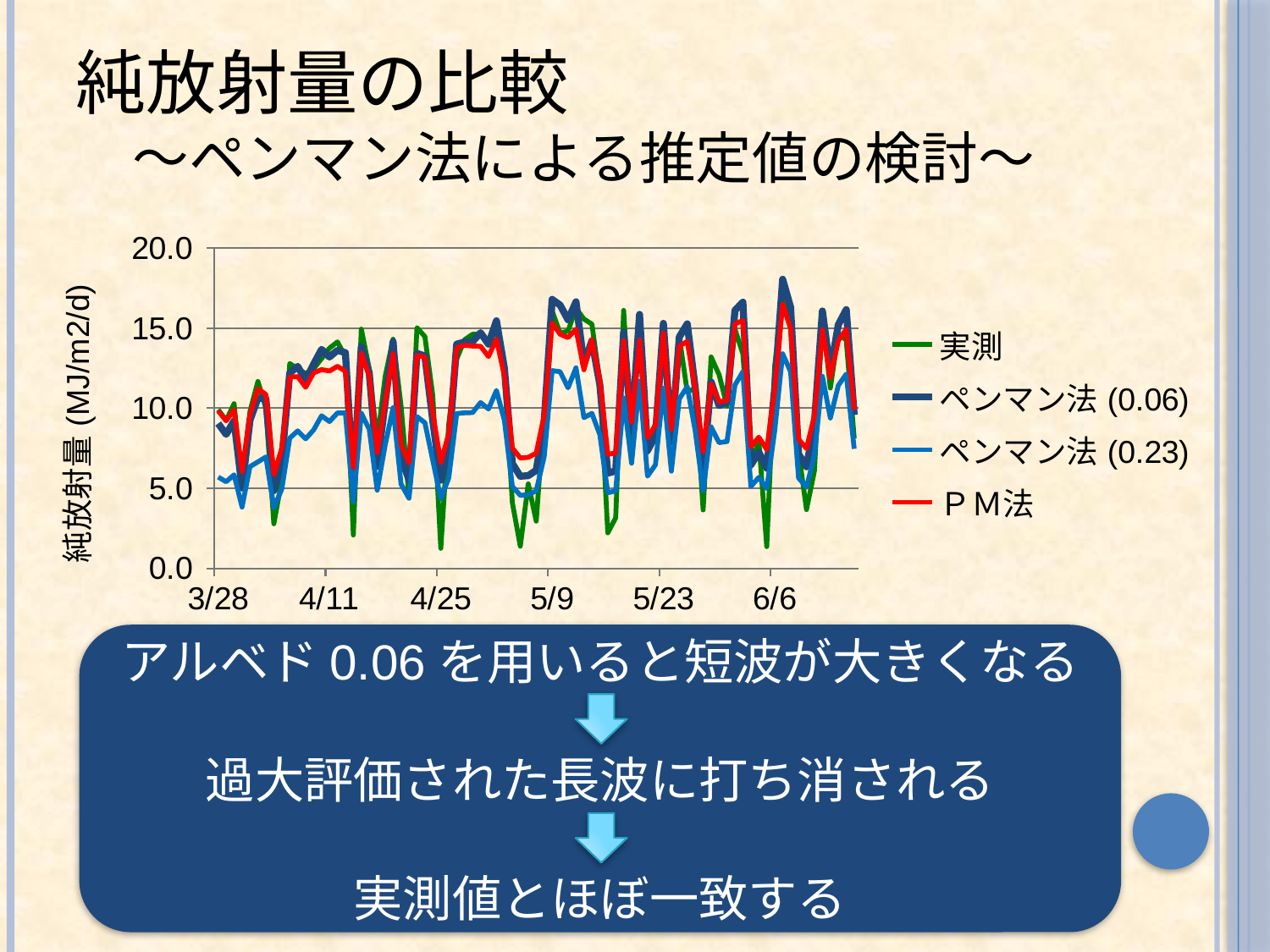

# 純放射量の比較 　～ペンマン法による推定値の検討～

### Chart

| Category | 実測 | ペンマン法(0.06) | ペンマン法(0.23) | ＰＭ法 |
|---|---|---|---|---|
| 39900 | 9.911375469224422 | 9.044394641144239 | 5.700256026560108 | 9.833457734796703 |
| 39901 | 9.238984403849198 | 8.366032803788428 | 5.4079172373828746 | 9.213122586950469 |
| 39902 | 10.282442854011325 | 9.215725099637416 | 5.843343609143243 | 9.911212185504466 |
| 39903 | 5.194340740880667 | 5.024002344563064 | 3.828290023465023 | 6.041748692567441 |
| 39904 | 9.809235801095275 | 9.261480143227985 | 6.353666308887955 | 9.594120154246395 |
| 39905 | 11.671417650422562 | 10.632155692769805 | 6.651450537317925 | 11.225964860695214 |
| 39906 | 10.006131466164463 | 10.59886334780859 | 6.957667101087949 | 10.854839193212626 |
| 39907 | 2.786883829829293 | 4.849529844232277 | 3.786233901149661 | 5.87106075146838 |
| 39908 | 5.524865586034171 | 6.785208094768108 | 4.951319144644575 | 7.505001435142891 |
| 39909 | 12.79078694994756 | 12.197298382200993 | 8.131908777086089 | 11.944667916466877 |
| 39910 | 12.44964512647075 | 12.611198310314448 | 8.582854806024258 | 11.971425684850328 |
| 39911 | 12.163694837416127 | 11.746295654189568 | 8.08956223512748 | 11.308873949435668 |
| 39912 | 12.46709872320188 | 12.748058279088209 | 8.640850983584489 | 12.206395508496335 |
| 39913 | 13.097693078268536 | 13.67412295827378 | 9.527684895251657 | 12.410948619210142 |
| 39914 | 13.752439131536011 | 13.20067688877246 | 9.170489440707197 | 12.323491311254656 |
| 39915 | 14.137000025280548 | 13.617437150036636 | 9.704390398428693 | 12.617456306007824 |
| 39916 | 13.219426002219805 | 13.469258119365406 | 9.700228824094841 | 12.306544670140358 |
| 39917 | 2.0863099551810382 | 5.243294697896841 | 4.148024137998635 | 6.301334993381969 |
| 39918 | 14.937800774554468 | 13.84415455081182 | 9.686709017553074 | 13.429244119496644 |
| 39919 | 12.466890143391355 | 12.200291796324048 | 8.685663798093703 | 12.015411019846953 |
| 39920 | 7.947356684614952 | 6.3594846308282245 | 4.881052723721552 | 7.2278871524107045 |
| 39921 | 11.974081421356797 | 10.381252681317148 | 7.687780427255761 | 10.375379150220777 |
| 39922 | 14.305896478966053 | 14.159521441218548 | 10.035822974264224 | 13.401760568892568 |
| 39923 | 10.134883222551498 | 6.886737905885518 | 5.25908107289138 | 7.702488176278698 |
| 39924 | 4.474471214421414 | 5.538824707382562 | 4.3811287958568395 | 6.594114460427933 |
| 39925 | 15.02731830293334 | 13.421970976143491 | 9.479380291557977 | 13.289375417451703 |
| 39926 | 14.4730610797665 | 13.261229083685848 | 9.097116473863128 | 13.199342425538614 |
| 39927 | 10.757476523395674 | 9.192189386982875 | 6.7185663698757745 | 9.667123862731648 |
| 39928 | 1.25455820666092 | 5.507005664857265 | 4.356860881020012 | 6.622583381528967 |
| 39929 | 8.995726012153025 | 7.540662864602703 | 5.640058343618501 | 8.405870158792519 |
| 39930 | 13.075888019116572 | 13.998846754134894 | 9.665070856532159 | 13.769157280632863 |
| 39931 | 14.280053639504652 | 14.13418013504458 | 9.711649502068067 | 13.928080393254401 |
| 39932 | 14.615365018877092 | 14.159713960997728 | 9.728722898254544 | 13.87959570972625 |
| 39933 | 14.608360365520845 | 14.7127730352494 | 10.353921685777593 | 13.868469048267382 |
| 39934 | 14.039296204049306 | 13.997245269804116 | 9.95228637245999 | 13.224267605381645 |
| 39935 | 14.921035919106854 | 15.456749171856124 | 11.109281748215498 | 14.323832630261126 |
| 39936 | 12.164524261744452 | 12.492393430130342 | 9.23929673131682 | 12.0079110909527 |
| 39937 | 4.104525661385138 | 6.546774857018029 | 5.11677697817499 | 7.509051405724165 |
| 39938 | 1.3845003754496978 | 5.7520324401074046 | 4.5603312506701945 | 6.8912585176963725 |
| 39939 | 5.277974711700836 | 5.790417420737327 | 4.595012941995385 | 6.931400384062959 |
| 39940 | 2.9471614942847113 | 6.1266840610059035 | 4.84674243506091 | 7.19602101878736 |
| 39941 | 9.871779930646227 | 9.150571486986319 | 6.976206836294653 | 9.571735837713565 |
| 39942 | 16.067536972106478 | 16.792696435225572 | 12.34481167452078 | 15.32355952377343 |
| 39943 | 14.681806298239056 | 16.43574986117112 | 12.279496400142072 | 14.61912437870585 |
| 39944 | 14.817119247866454 | 15.517346496649079 | 11.274596232777286 | 14.408489799007356 |
| 39945 | 16.239580565004324 | 16.639406223357327 | 12.526830780856708 | 14.940661612474418 |
| 39946 | 15.56228252039903 | 12.746037095501094 | 9.414129245989255 | 12.401183479245775 |
| 39947 | 15.25251803708404 | 14.208732772212768 | 9.679989508193675 | 14.287139758720222 |
| 39948 | 11.629707742019068 | 11.466390661002894 | 8.343083790570418 | 11.68616467536777 |
| 39949 | 2.2212233193868487 | 5.9447565303280046 | 4.7168845646695745 | 7.124995076021027 |
| 39950 | 3.158659341310747 | 6.079140467465363 | 4.84847740966636 | 7.200836052163659 |
| 39951 | 16.107209177235127 | 14.753212547675442 | 10.641221676637592 | 14.228351129894033 |
| 39952 | 7.783363118552363 | 8.587512517048673 | 6.563651024545285 | 9.130439514888081 |
| 39953 | 15.695866848665776 | 15.855343047399424 | 11.681600032222812 | 14.263473924532368 |
| 39954 | 7.257619402889072 | 7.351660426875863 | 5.757223730234388 | 8.16047745941462 |
| 39955 | 9.0900969189735 | 8.28073561143727 | 6.466243095532531 | 8.930287746774443 |
| 39956 | 14.72638654115175 | 15.298706337349422 | 11.251078547075018 | 14.690997482324148 |
| 39957 | 8.932531895063477 | 7.8858835712922355 | 6.066562660514995 | 8.67886542187164 |
| 39958 | 14.456649899031524 | 14.447337088434168 | 10.584488435484976 | 13.869221952887926 |
| 39959 | 11.02050872810947 | 15.268318741294891 | 11.34841925179485 | 14.171505495853868 |
| 39960 | 11.237534139263676 | 11.287996138591483 | 8.590862344591459 | 11.252131036676372 |
| 39961 | 3.6495969193178914 | 6.108521451148565 | 4.8525550891342295 | 7.291621002255218 |
| 39962 | 13.198772624677808 | 11.644008700625115 | 8.83377133041515 | 11.51067219880435 |
| 39963 | 12.097912105402768 | 10.17098584971672 | 7.849129131523442 | 10.400627956890489 |
| 39964 | 10.141067955778418 | 10.35454962373317 | 7.92195399211495 | 10.49013742821637 |
| 39965 | 14.934694215873424 | 16.112814421270297 | 11.446340763850532 | 15.263820735248803 |
| 39966 | 13.386035630324356 | 16.61684034587293 | 12.275423943913061 | 15.475848656247223 |
| 39967 | 6.4030242181689045 | 6.455232286278502 | 5.109247163462369 | 7.585299334209982 |
| 39968 | 7.994590421679476 | 7.248256057153601 | 5.682861177461245 | 8.187742225441117 |
| 39969 | 1.3620618150447426 | 6.2525786471493605 | 4.985577007872466 | 7.422304205539726 |
| 39970 | 12.647108693666768 | 11.190710840525087 | 8.587182355825375 | 11.168552236897424 |
| 39971 | 16.6802143978695 | 18.04771826026789 | 13.399181040526427 | 16.486504914012787 |
| 39972 | 15.61060664397857 | 16.302317766989187 | 12.279435300821516 | 14.975027276908712 |
| 39973 | 7.306715063372898 | 7.135977442075281 | 5.64639696202122 | 8.062936685459855 |
| 39974 | 3.6737222062332555 | 6.346278061270009 | 5.07375328156117 | 7.484085936737777 |
| 39975 | 6.091676833175066 | 9.095196343167425 | 7.058821244414489 | 9.553634173092027 |
| 39976 | 15.793443960254931 | 16.069629953966743 | 11.988878099958303 | 14.886358580311644 |
| 39977 | 11.26147387765535 | 12.297138541358018 | 9.387419585796852 | 11.910675082535118 |
| 39978 | 14.65442482571058 | 15.207727986617517 | 11.425611918889988 | 14.213471604953268 |
| 39979 | 14.247395999156248 | 16.156734246616814 | 12.12902490365702 | 14.932222832442196 |
| 39980 | 8.113252453053546 | 9.585284171830732 | 7.4641956789345345 | 9.894091868379466 |
アルベド0.06を用いると短波が大きくなる

過大評価された長波に打ち消される

実測値とほぼ一致する